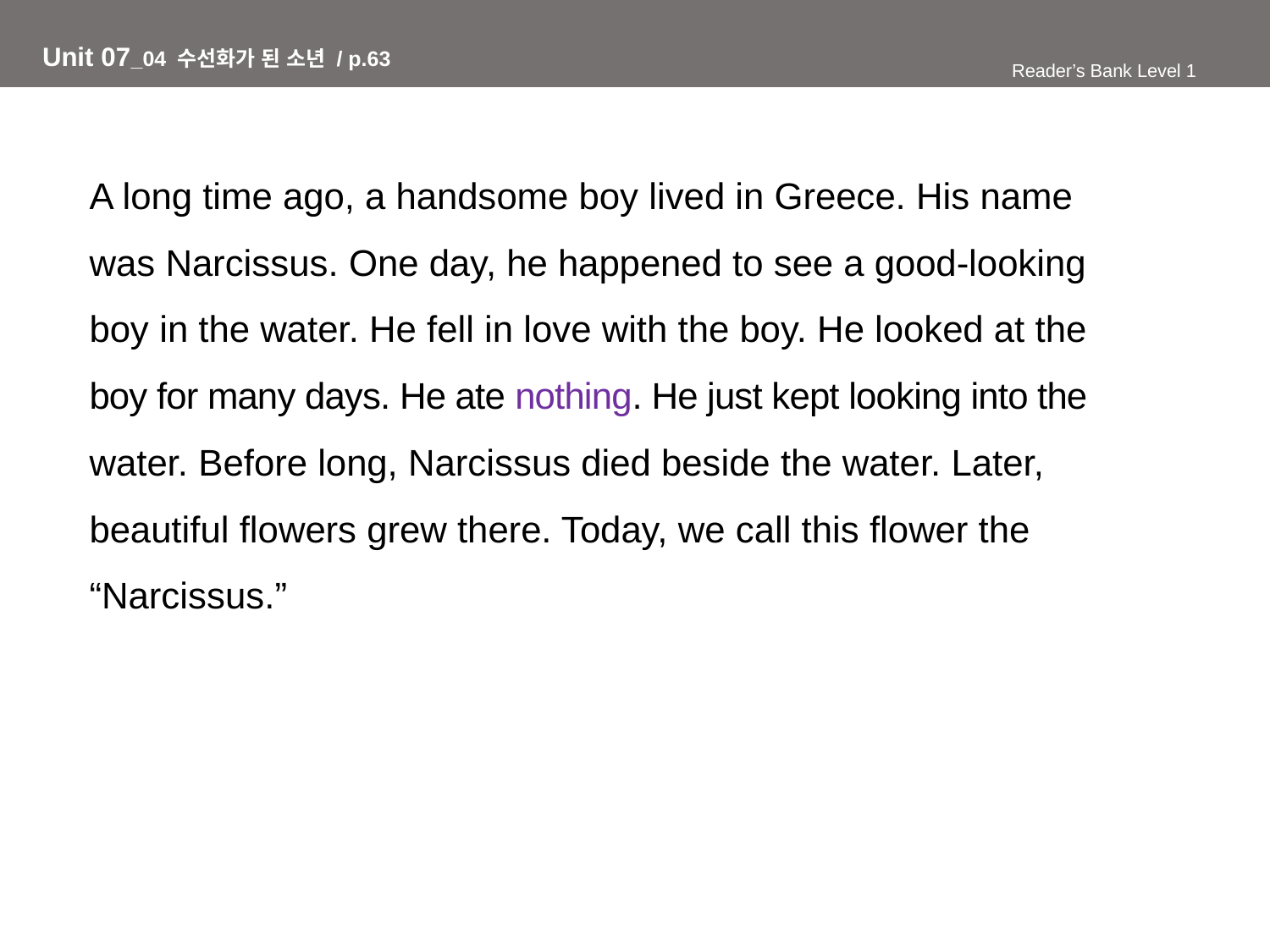

# Unit 07_04 수선화가 된 소년 / p.63
Reader’s Bank Level 1

A long time ago, a handsome boy lived in Greece. His name
was Narcissus. One day, he happened to see a good-looking
boy in the water. He fell in love with the boy. He looked at the
boy for many days. He ate nothing. He just kept looking into the
water. Before long, Narcissus died beside the water. Later,
beautiful flowers grew there. Today, we call this flower the
“Narcissus.”